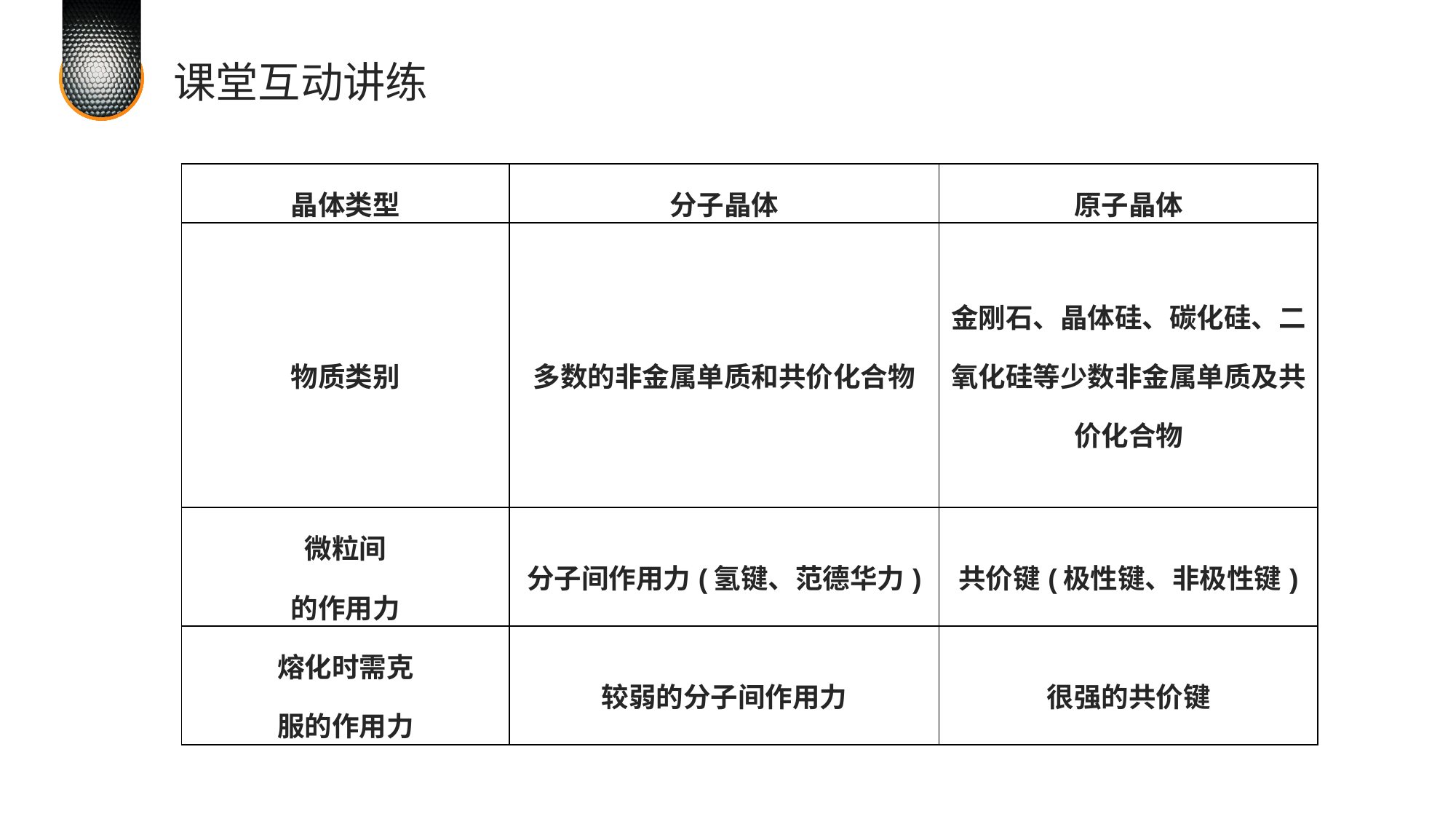

课堂互动讲练
| 晶体类型 | 分子晶体 | 原子晶体 |
| --- | --- | --- |
| 物质类别 | 多数的非金属单质和共价化合物 | 金刚石、晶体硅、碳化硅、二氧化硅等少数非金属单质及共价化合物 |
| 微粒间 的作用力 | 分子间作用力(氢键、范德华力) | 共价键(极性键、非极性键) |
| 熔化时需克 服的作用力 | 较弱的分子间作用力 | 很强的共价键 |